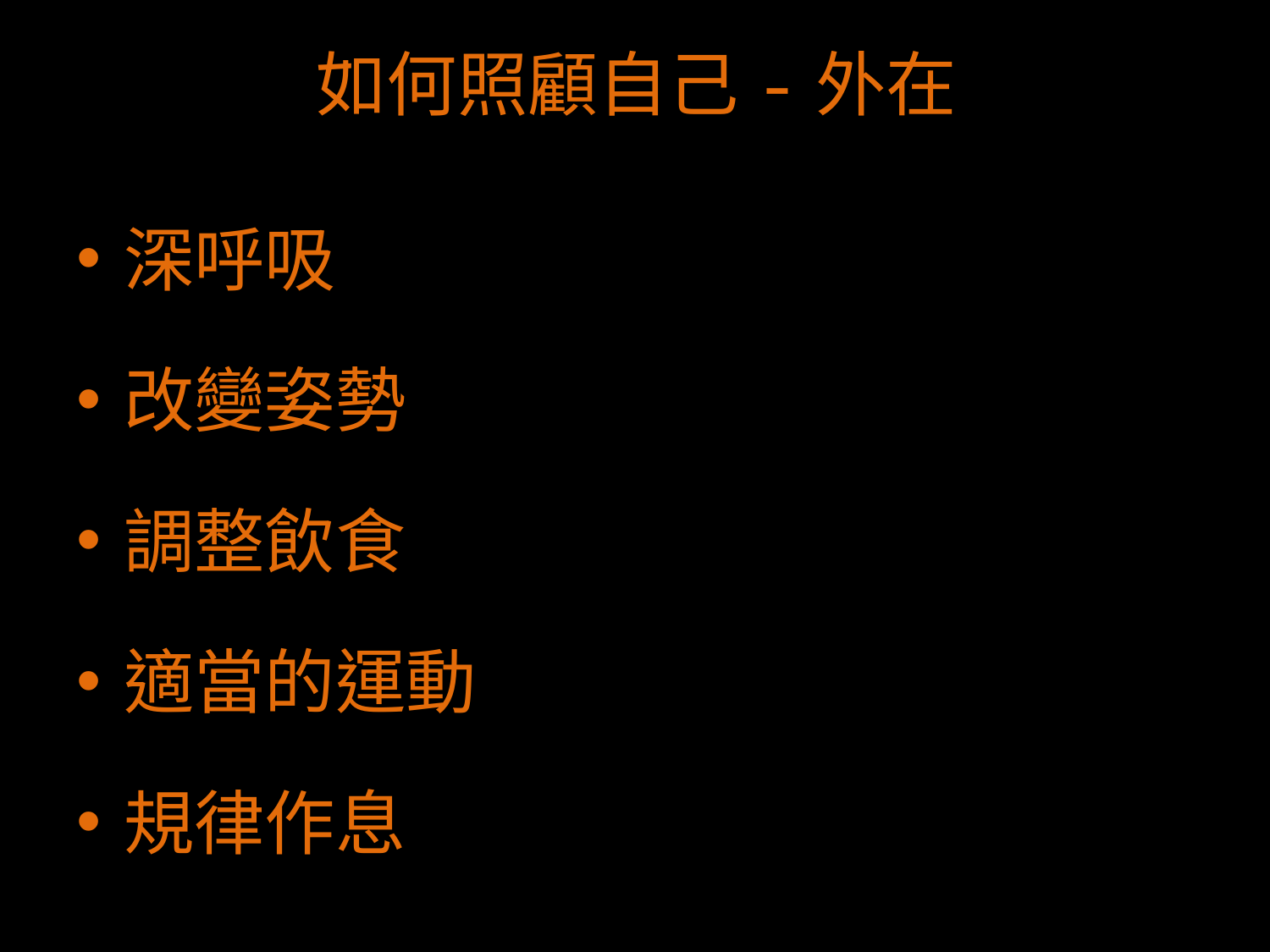

# 如何照顧自己-外在
深呼吸
改變姿勢
調整飲食
適當的運動
規律作息